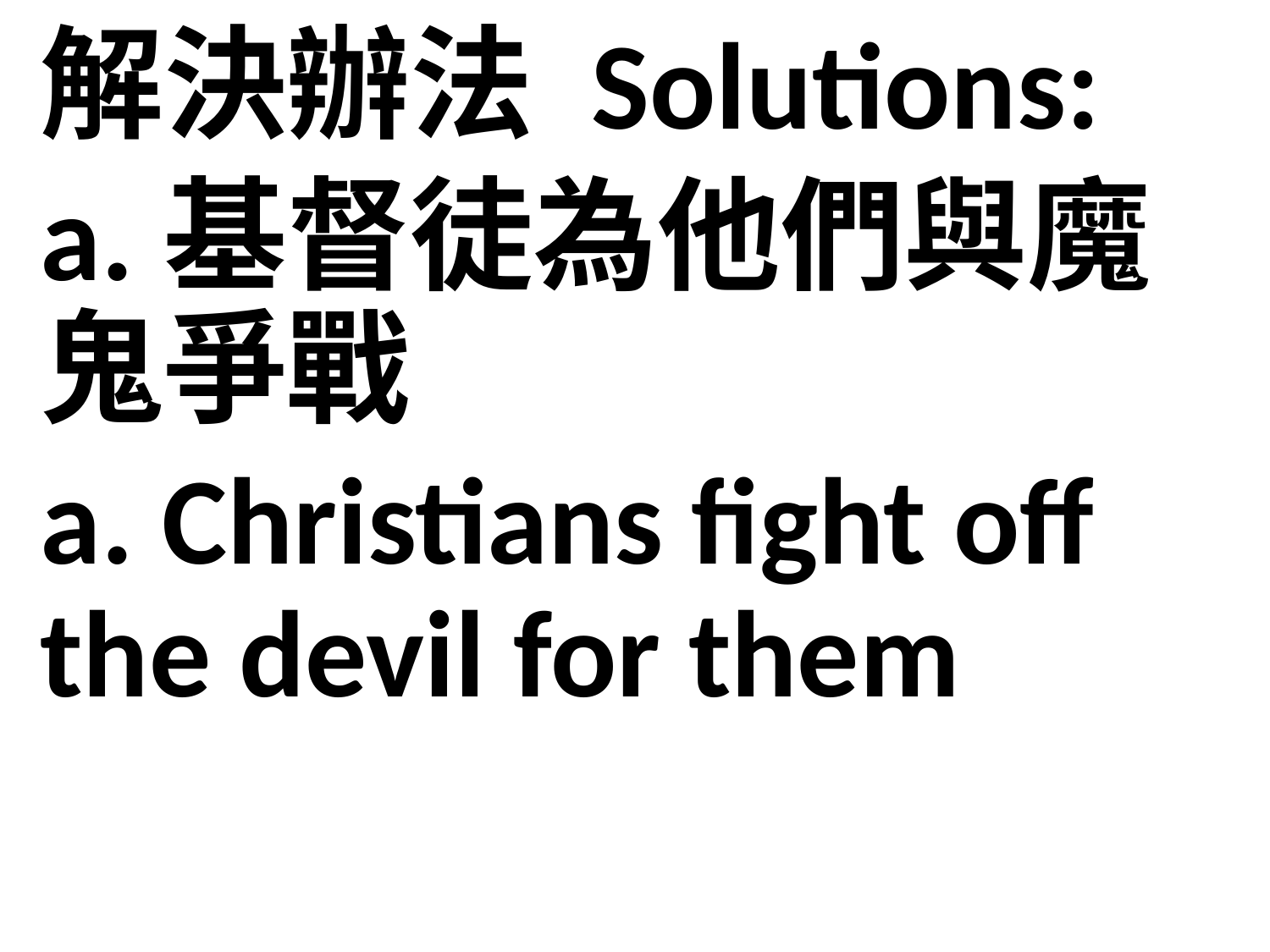

解決辦法 Solutions:
a.基督徒為他們與魔鬼爭戰
a. Christians fight off the devil for them